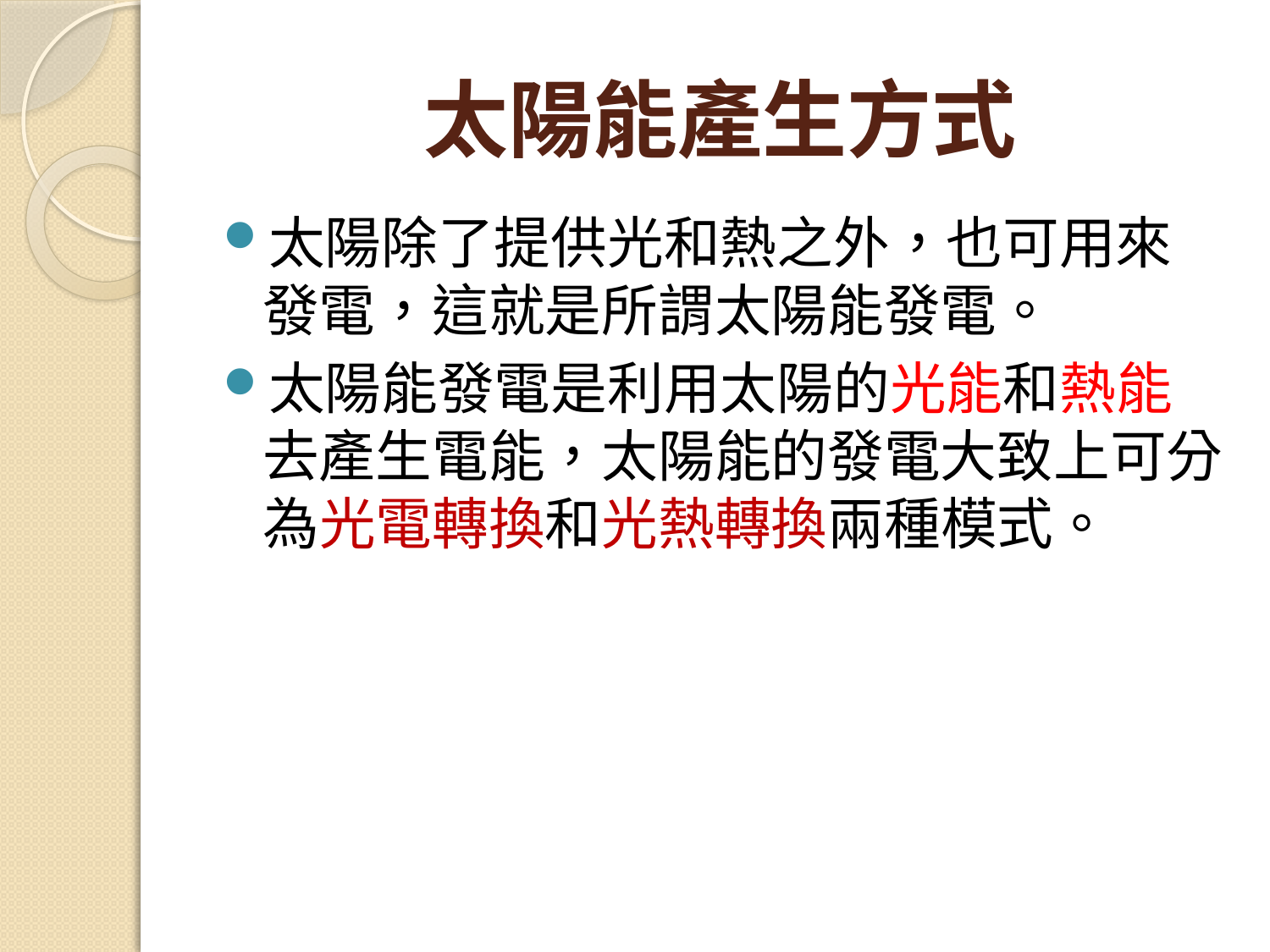

# 太陽能產生方式
太陽除了提供光和熱之外，也可用來發電，這就是所謂太陽能發電。
太陽能發電是利用太陽的光能和熱能去產生電能，太陽能的發電大致上可分為光電轉換和光熱轉換兩種模式。